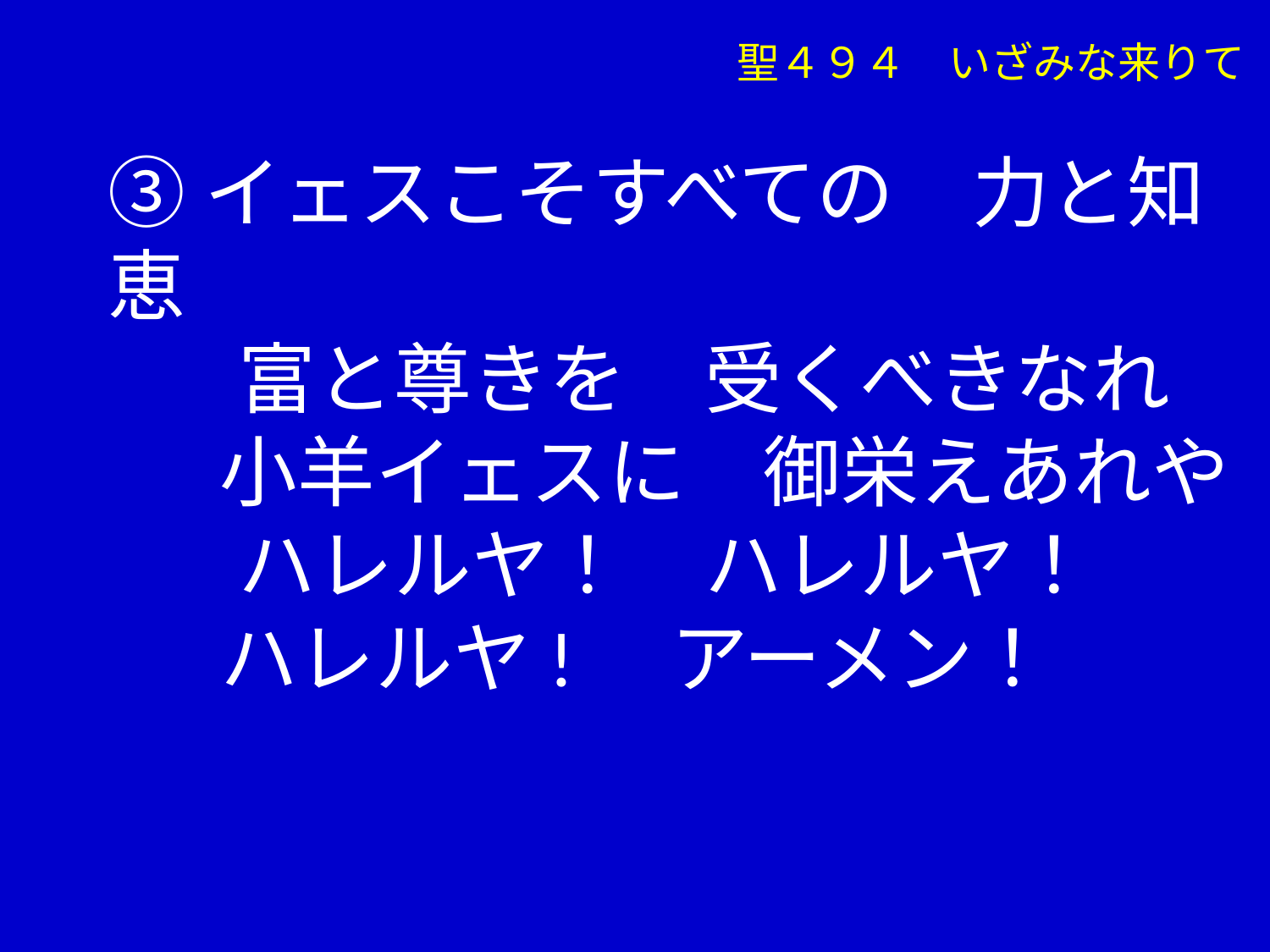

聖４９４　いざみな来りて
➂イェスこそすべての　力と知恵
  　富と尊きを　受くべきなれ
　  小羊イェスに　御栄えあれや
  　ハレルヤ！　ハレルヤ！
　  ハレルヤ!　アーメン！